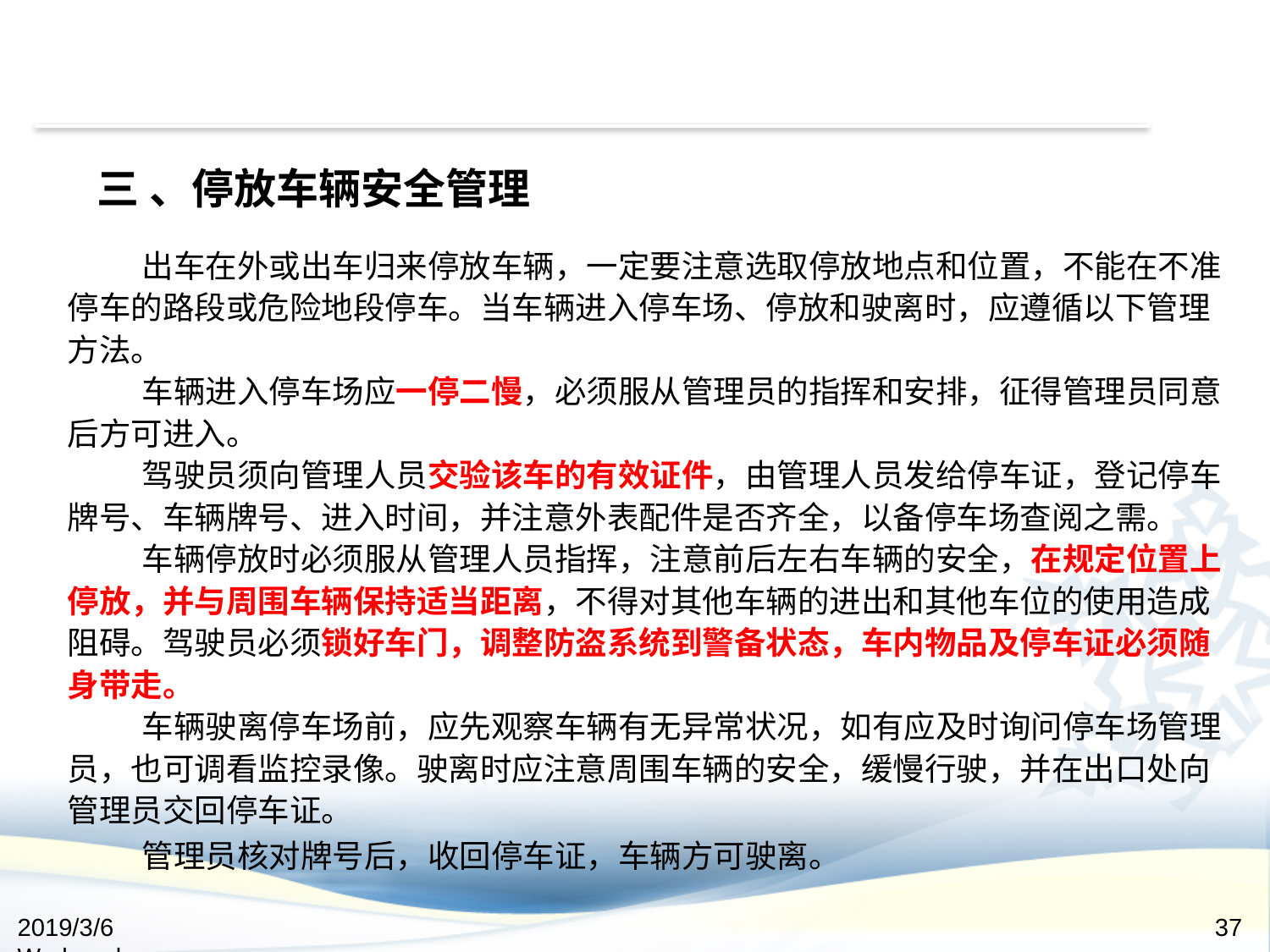

三 、停放车辆安全管理
出车在外或出车归来停放车辆，一定要注意选取停放地点和位置，不能在不准停车的路段或危险地段停车。当车辆进入停车场、停放和驶离时，应遵循以下管理方法。
车辆进入停车场应一停二慢，必须服从管理员的指挥和安排，征得管理员同意后方可进入。
驾驶员须向管理人员交验该车的有效证件，由管理人员发给停车证，登记停车牌号、车辆牌号、进入时间，并注意外表配件是否齐全，以备停车场查阅之需。
车辆停放时必须服从管理人员指挥，注意前后左右车辆的安全，在规定位置上停放，并与周围车辆保持适当距离，不得对其他车辆的进出和其他车位的使用造成阻碍。驾驶员必须锁好车门，调整防盗系统到警备状态，车内物品及停车证必须随身带走。
车辆驶离停车场前，应先观察车辆有无异常状况，如有应及时询问停车场管理员，也可调看监控录像。驶离时应注意周围车辆的安全，缓慢行驶，并在出口处向管理员交回停车证。
管理员核对牌号后，收回停车证，车辆方可驶离。